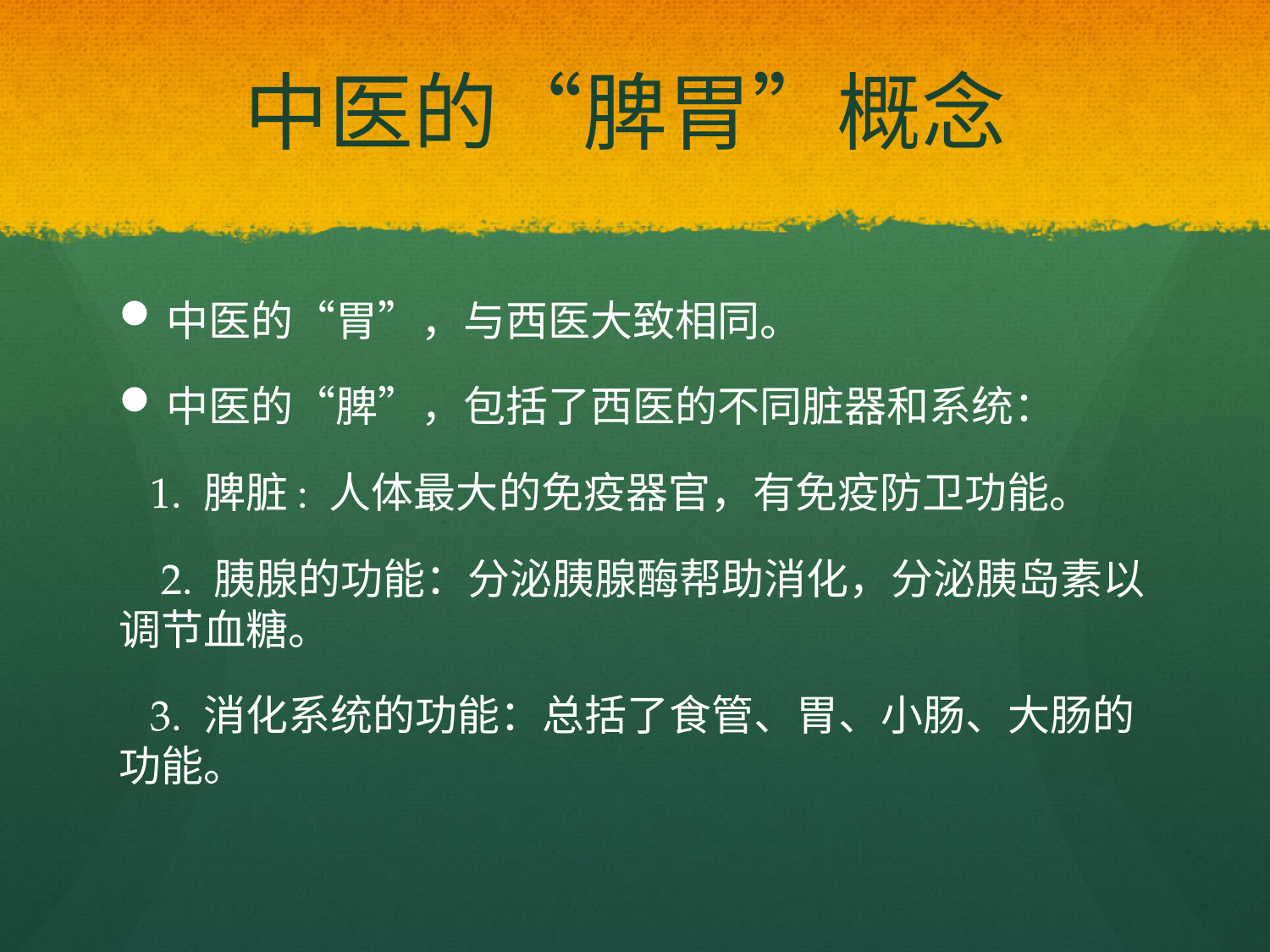

# 中医的“脾胃”概念
中医的“胃”，与西医大致相同。
中医的“脾”，包括了西医的不同脏器和系统：
   1. 脾脏: 人体最大的免疫器官，有免疫防卫功能。
    2. 胰腺的功能：分泌胰腺酶帮助消化，分泌胰岛素以调节血糖。
   3. 消化系统的功能：总括了食管、胃、小肠、大肠的功能。